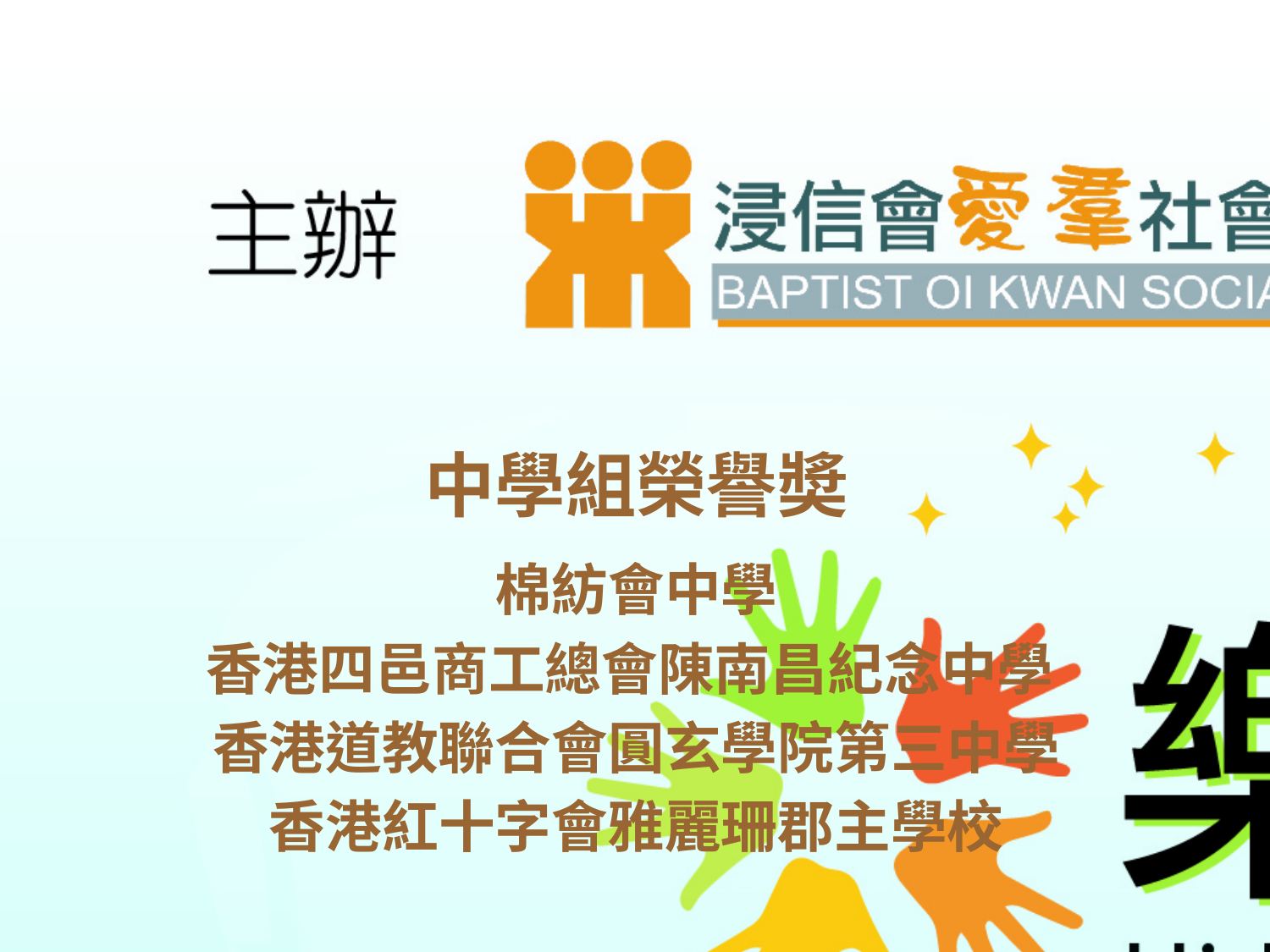

中學組榮譽奬

棉紡會中學
香港四邑商工總會陳南昌紀念中學
香港道教聯合會圓玄學院第三中學
香港紅十字會雅麗珊郡主學校